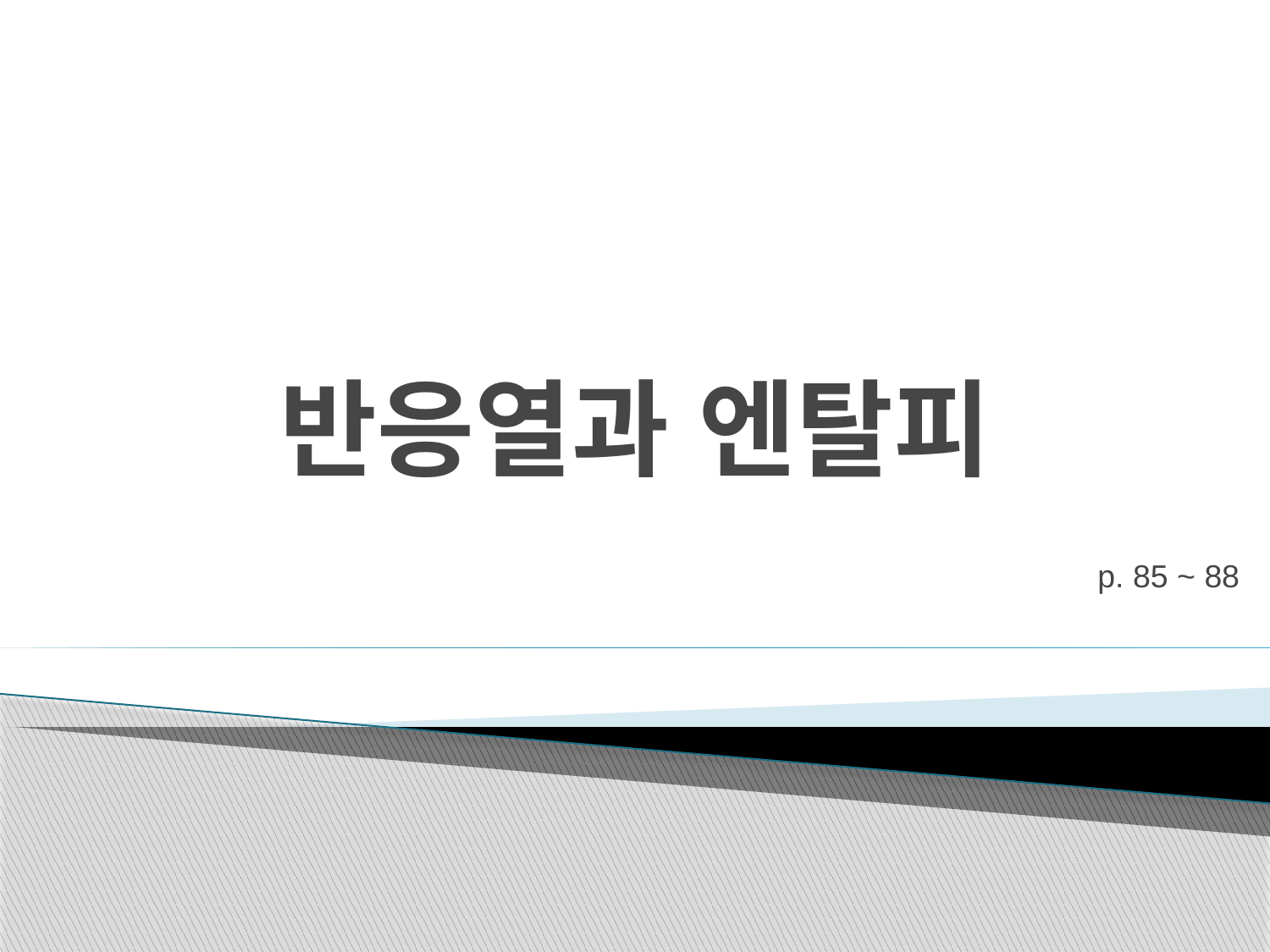

# 반응열과 엔탈피
p. 85 ~ 88